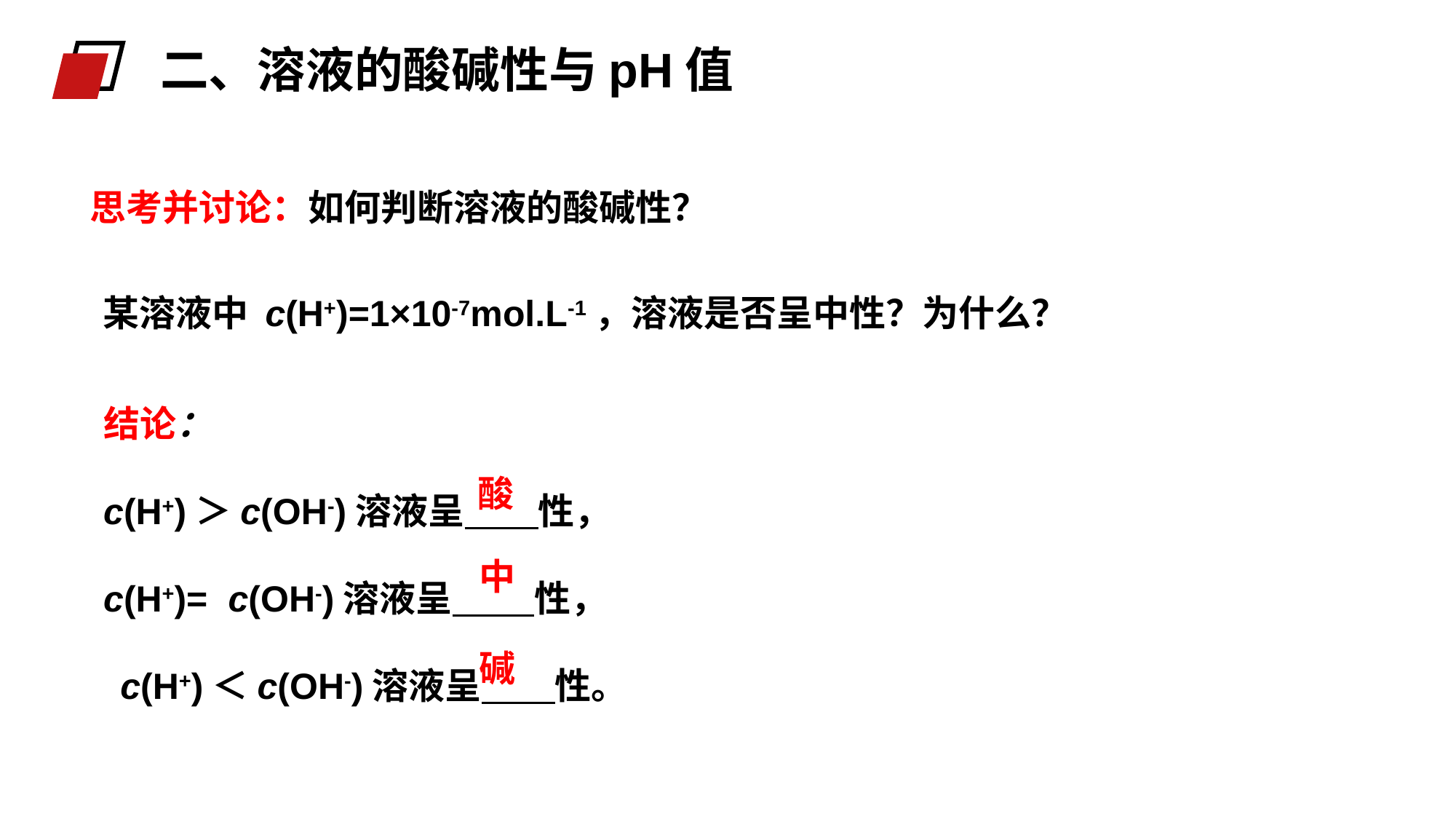

二、溶液的酸碱性与pH值
思考并讨论：如何判断溶液的酸碱性？
某溶液中 c(H+)=1×10-7mol.L-1，溶液是否呈中性？为什么？
结论：
c(H+)＞c(OH-)溶液呈         性，
c(H+)=  c(OH-)溶液呈          性，
 c(H+)＜c(OH-)溶液呈         性。
酸
中
碱